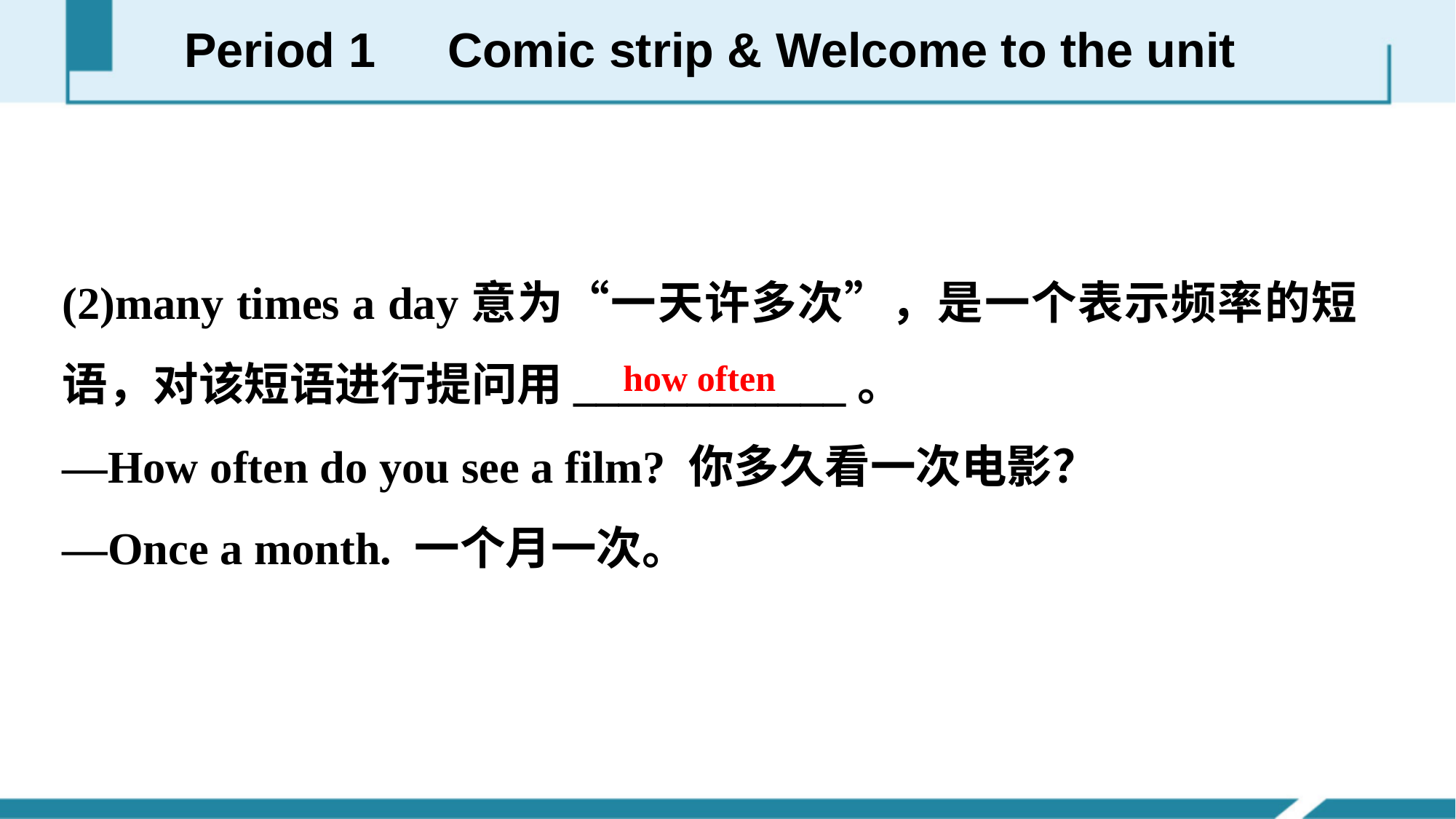

Period 1　Comic strip & Welcome to the unit
(2)many times a day意为“一天许多次”，是一个表示频率的短语，对该短语进行提问用____________。
—How often do you see a film? 你多久看一次电影？
—Once a month. 一个月一次。
how often